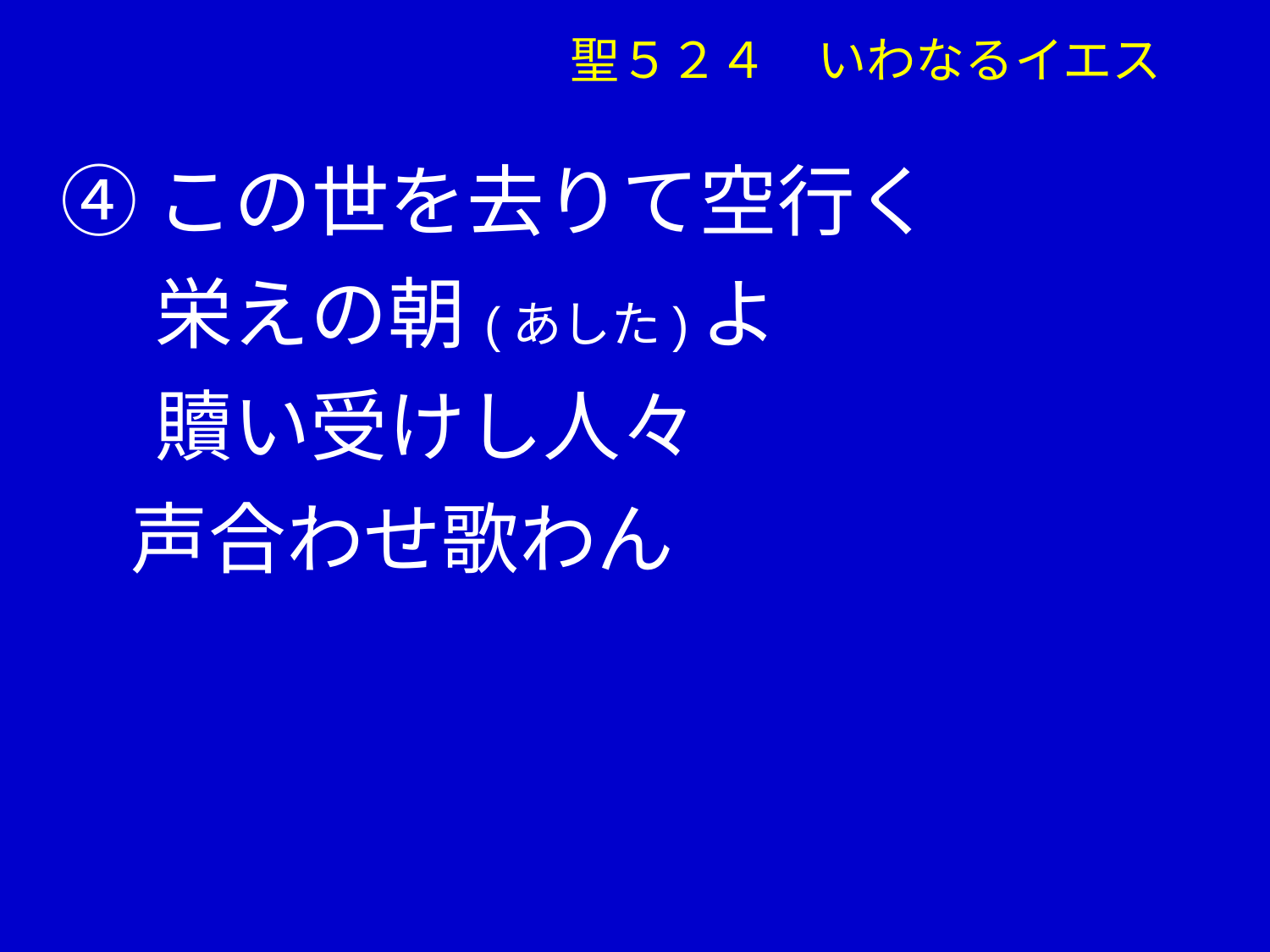

聖５２４　いわなるイエス
④この世を去りて空行く
　 栄えの朝(あした)よ
　 贖い受けし人々
   声合わせ歌わん